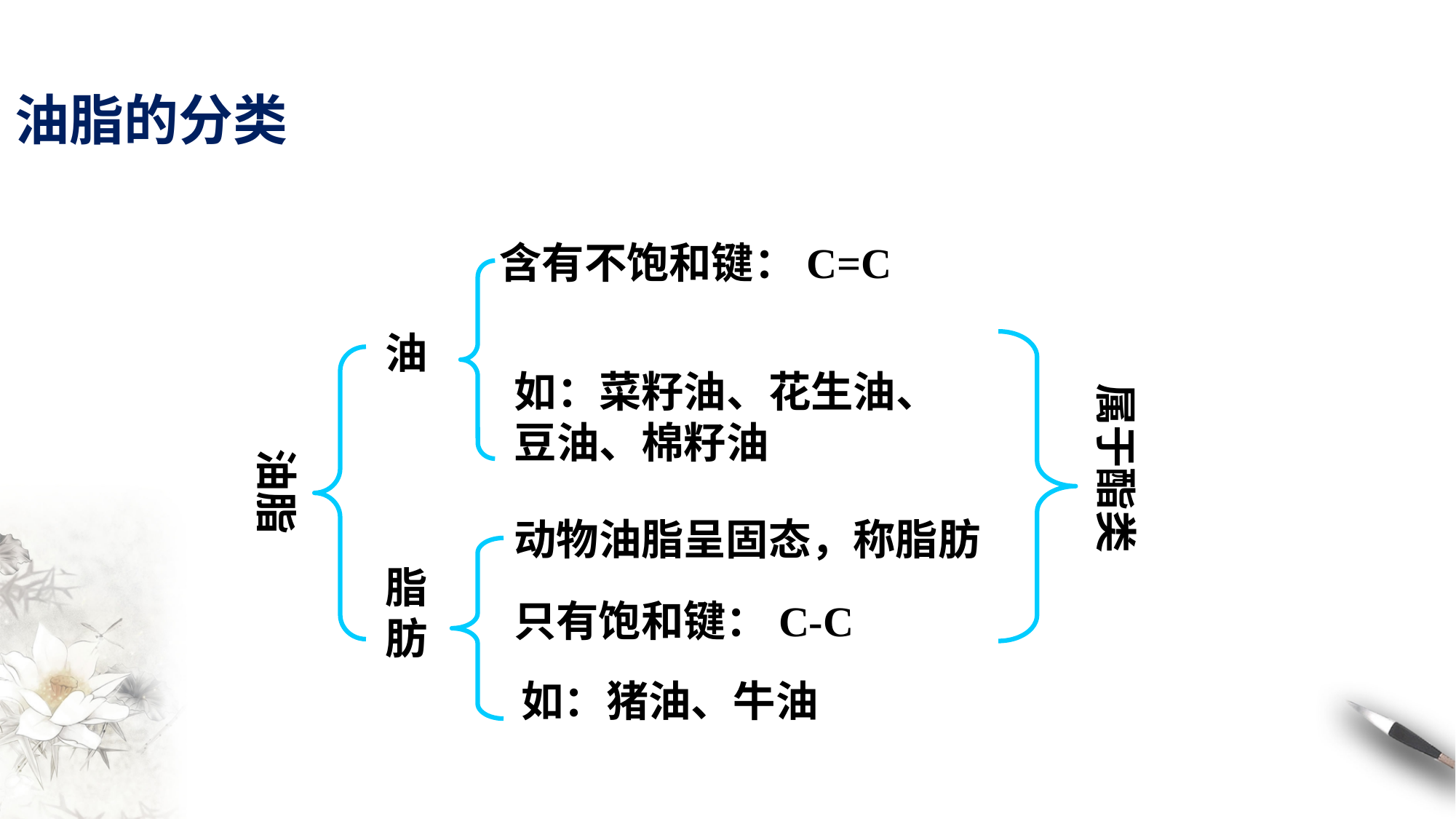

# 油脂的分类
含有不饱和键：C=C

油

如：菜籽油、花生油、豆油、棉籽油
属于酯类
油脂
动物油脂呈固态，称脂肪

脂肪
只有饱和键：C-C
如：猪油、牛油